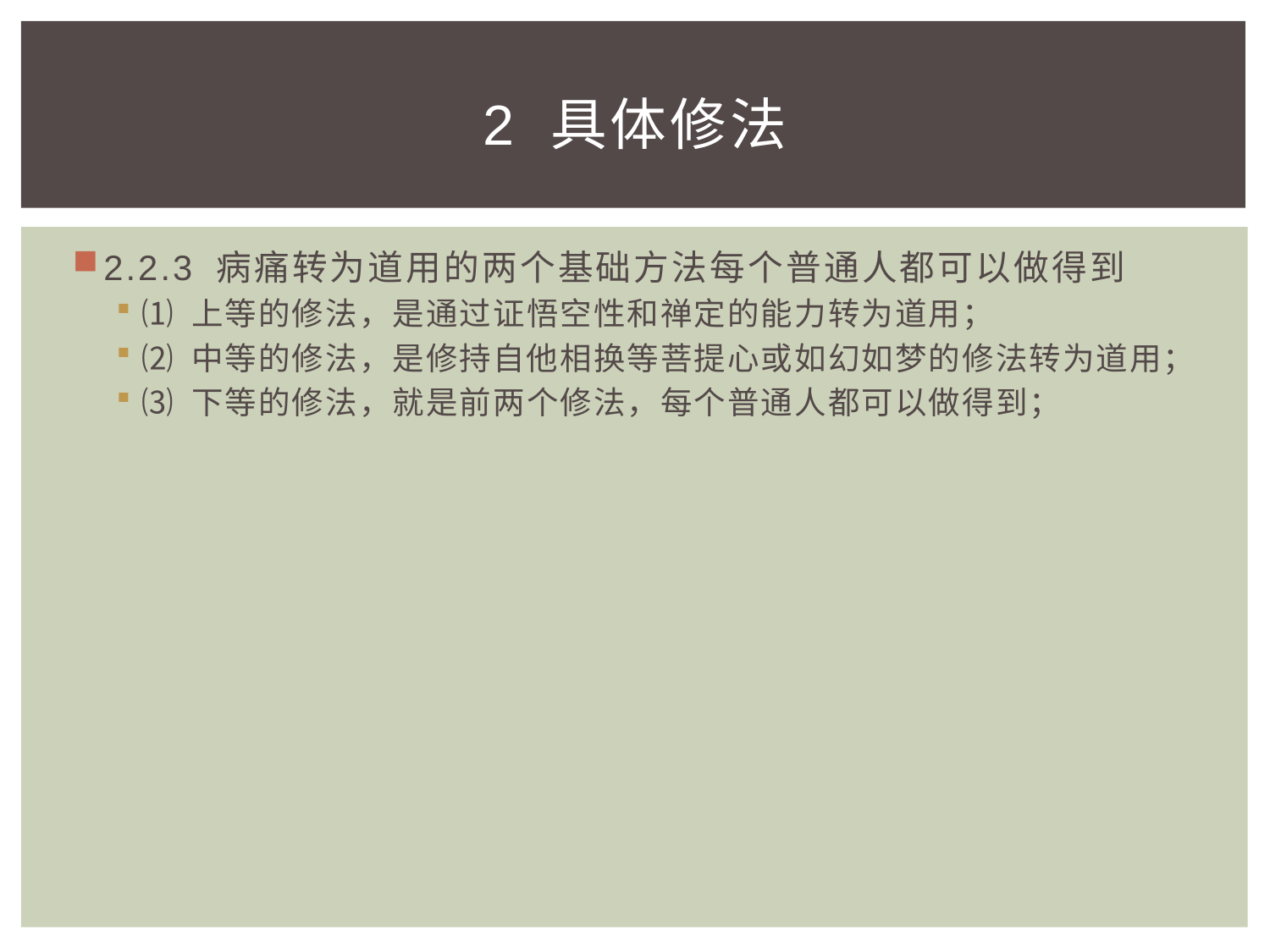

# 2 具体修法
2.2.3 病痛转为道用的两个基础方法每个普通人都可以做得到
⑴ 上等的修法，是通过证悟空性和禅定的能力转为道用；
⑵ 中等的修法，是修持自他相换等菩提心或如幻如梦的修法转为道用；
⑶ 下等的修法，就是前两个修法，每个普通人都可以做得到；